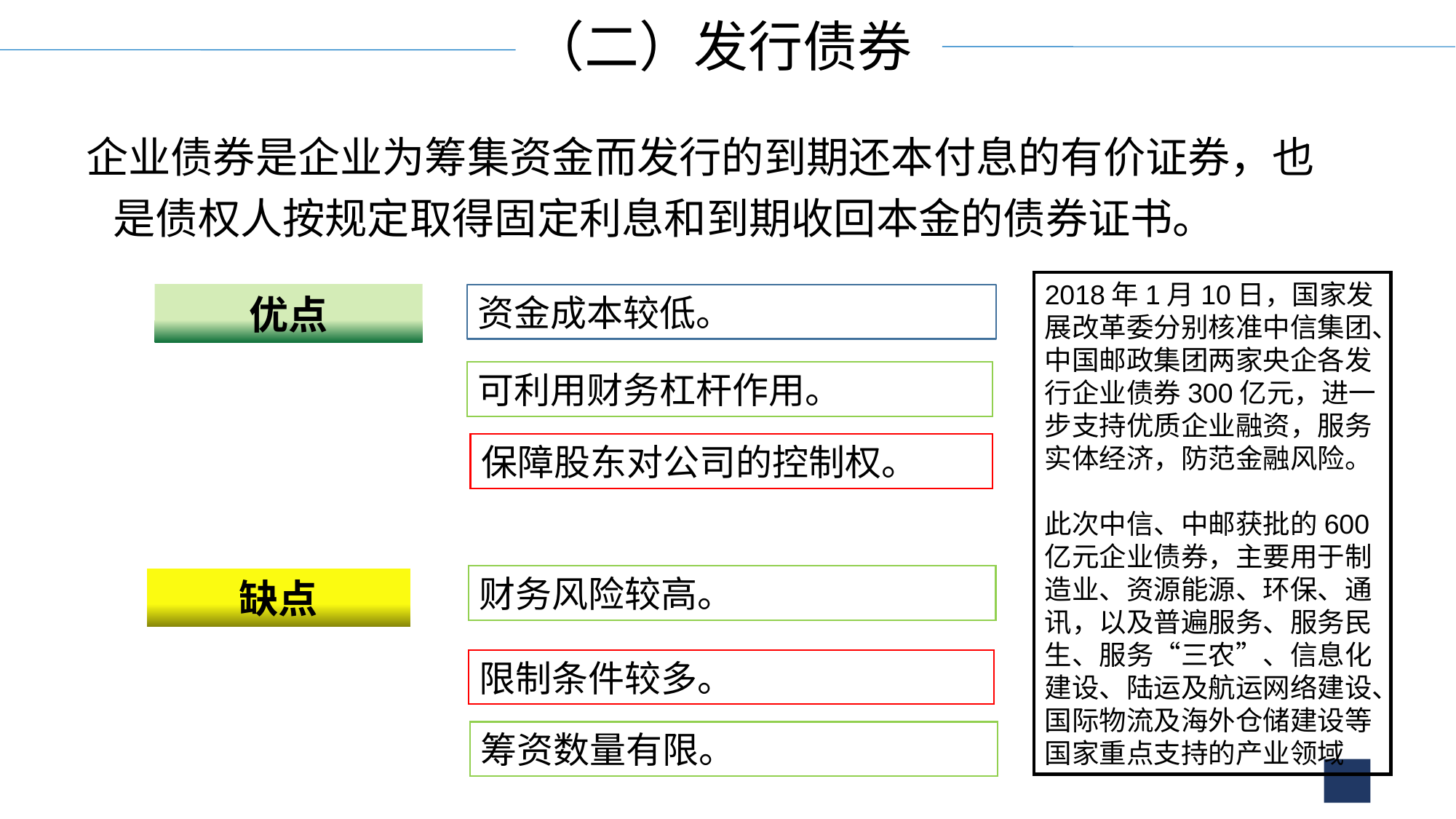

（二）发行债券

企业债券是企业为筹集资金而发行的到期还本付息的有价证券，也是债权人按规定取得固定利息和到期收回本金的债券证书。
2018年1月10日，国家发展改革委分别核准中信集团、中国邮政集团两家央企各发行企业债券300亿元，进一步支持优质企业融资，服务实体经济，防范金融风险。

此次中信、中邮获批的600亿元企业债券，主要用于制造业、资源能源、环保、通讯，以及普遍服务、服务民生、服务“三农”、信息化建设、陆运及航运网络建设、国际物流及海外仓储建设等国家重点支持的产业领域
优点
资金成本较低。
可利用财务杠杆作用。
保障股东对公司的控制权。
财务风险较高。
缺点
限制条件较多。
筹资数量有限。
22